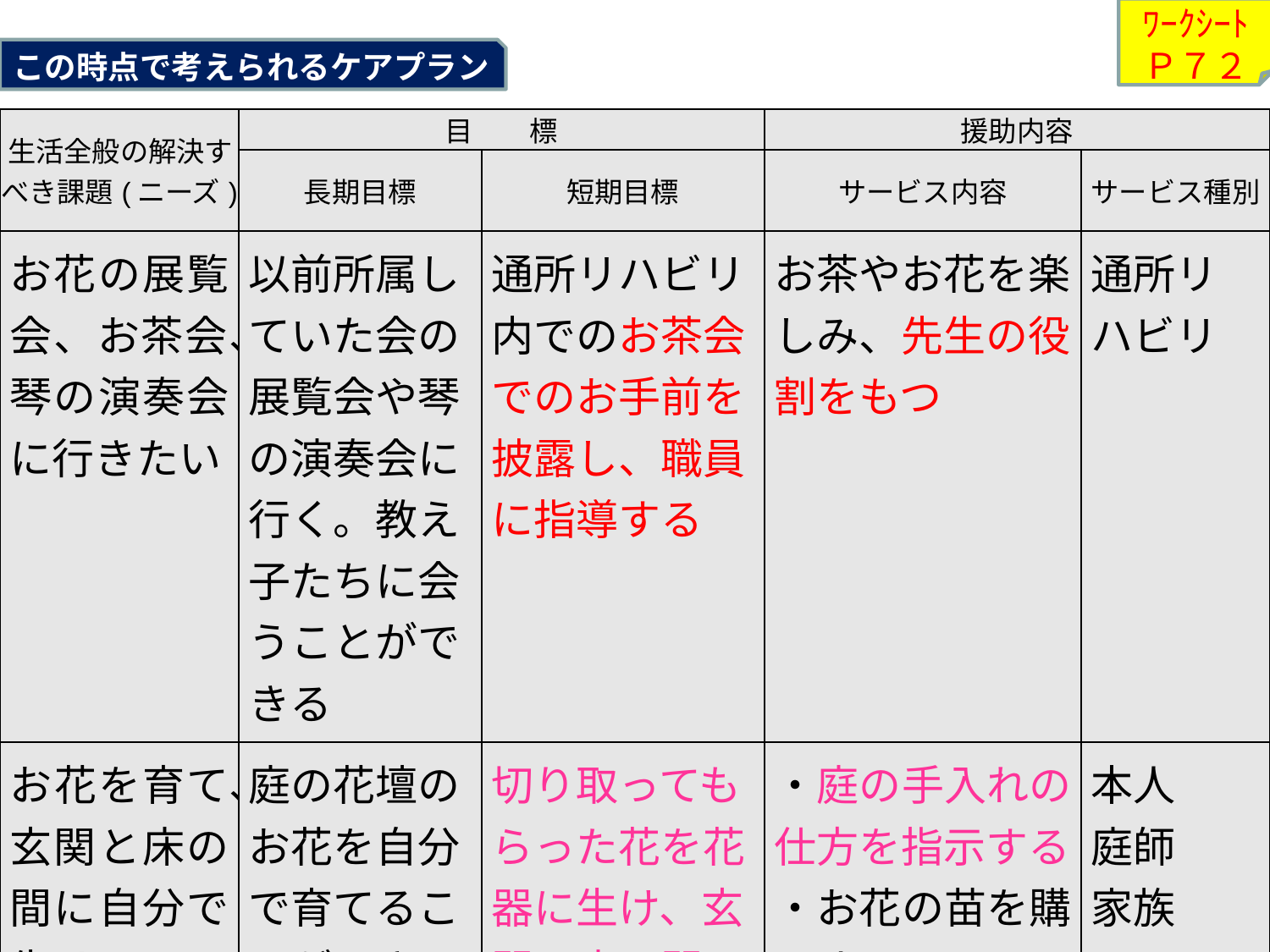

ﾜｰｸｼｰﾄ
Ｐ７２
この時点で考えられるケアプラン
| 生活全般の解決すべき課題(ニーズ) | 目　　標 |  | 援助内容 |  |
| --- | --- | --- | --- | --- |
|  | 長期目標 | 短期目標 | サービス内容 | サービス種別 |
| お花の展覧会、お茶会、琴の演奏会に行きたい | 以前所属していた会の展覧会や琴の演奏会に行く。教え子たちに会うことができる | 通所リハビリ内でのお茶会でのお手前を披露し、職員に指導する | お茶やお花を楽しみ、先生の役割をもつ | 通所リハビリ |
| お花を育て、玄関と床の間に自分で生ける | 庭の花壇のお花を自分で育てることができる | 切り取ってもらった花を花器に生け、玄関と床の間に飾る | ・庭の手入れの仕方を指示する ・お花の苗を購入する ・お花を切り取る〈後略〉 | 本人 庭師 家族 |